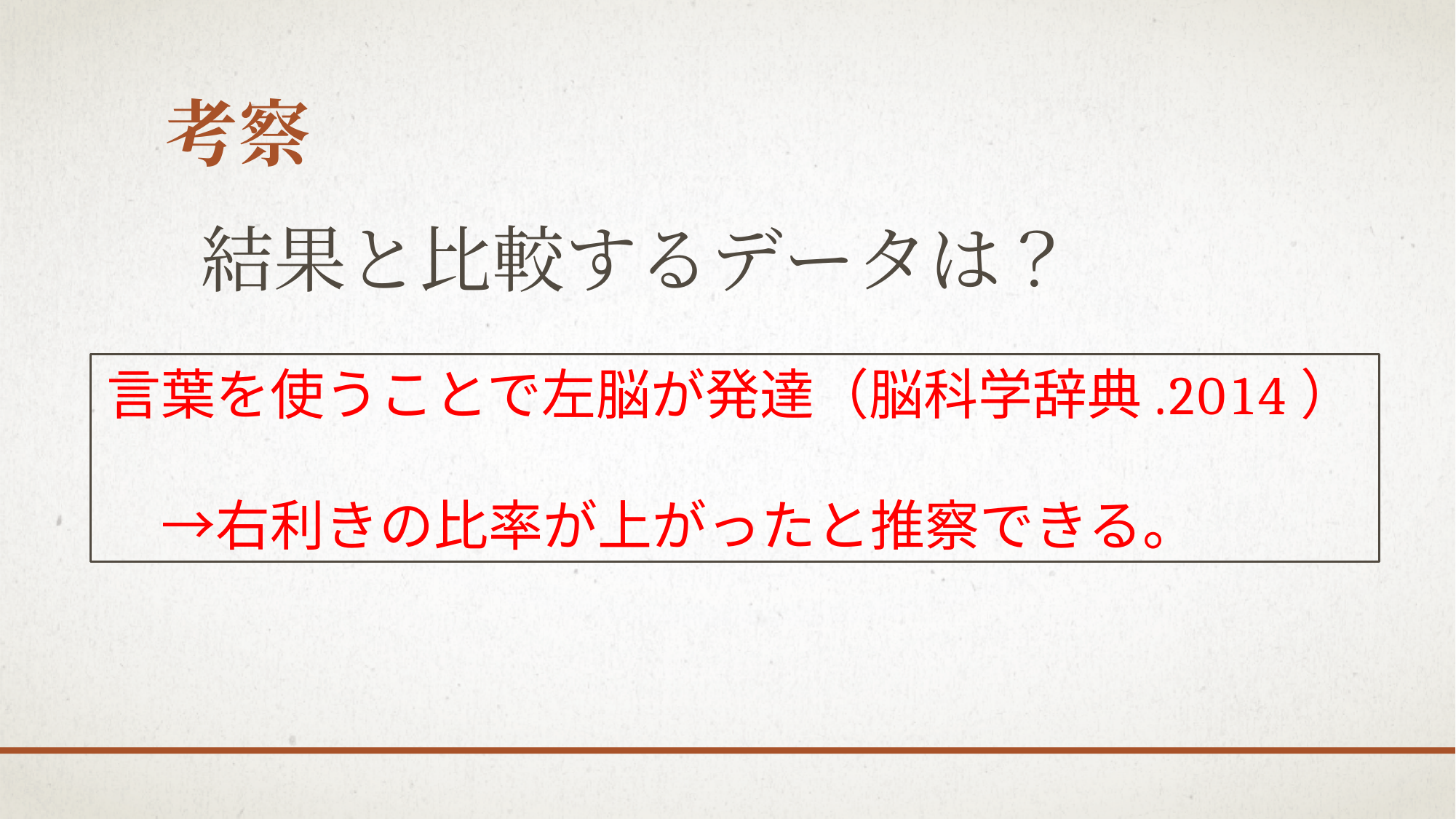

# 考察
結果と比較するデータは？

言葉を使うことで左脳が発達（脳科学辞典.2014）
　→右利きの比率が上がったと推察できる。